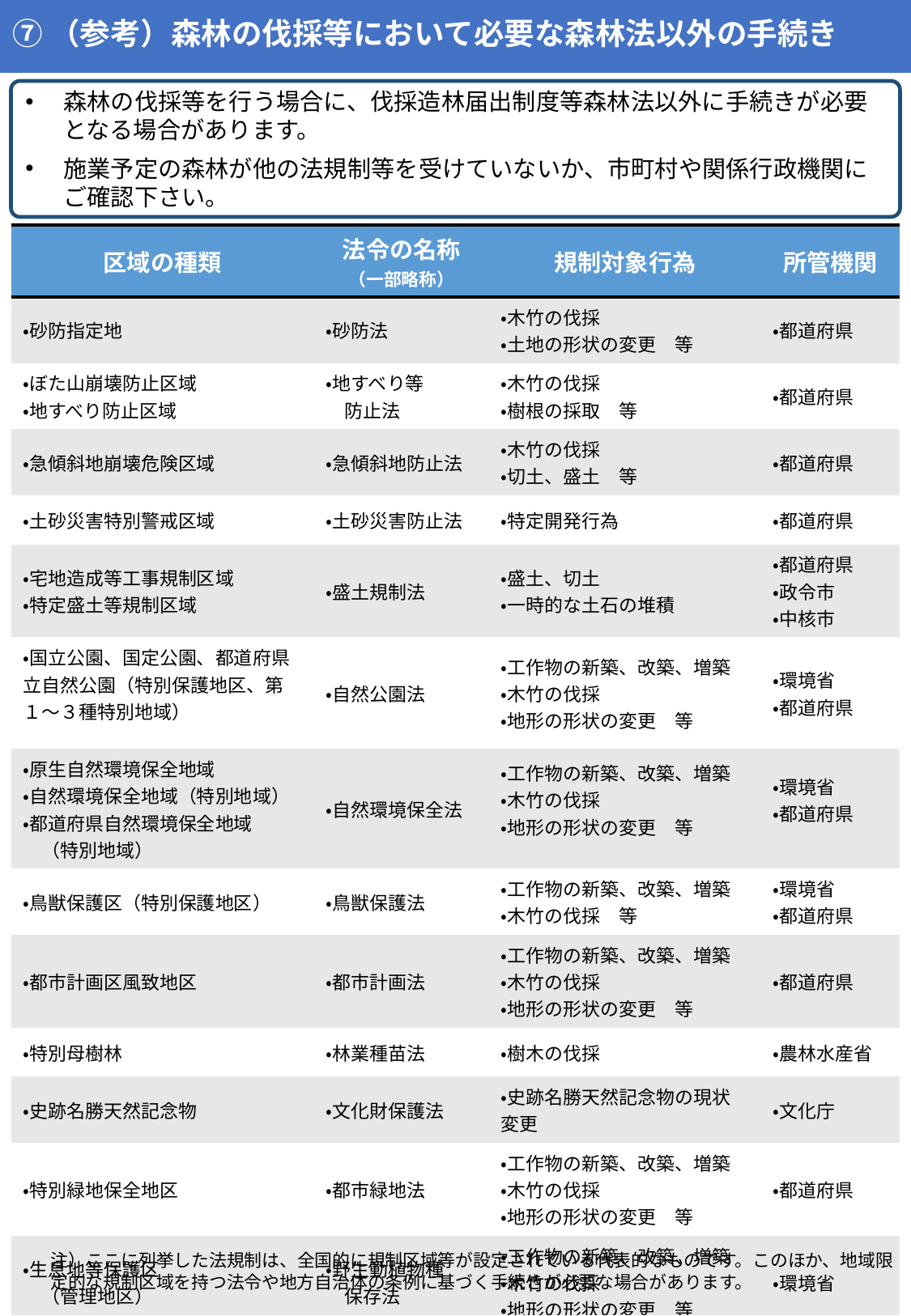

# ⑦（参考）森林の伐採等において必要な森林法以外の手続き
森林の伐採等を行う場合に、伐採造林届出制度等森林法以外に手続きが必要となる場合があります。
施業予定の森林が他の法規制等を受けていないか、市町村や関係行政機関にご確認下さい。
| 区域の種類 | 法令の名称 （一部略称） | 規制対象行為 | 所管機関 |
| --- | --- | --- | --- |
| ・砂防指定地 | ・砂防法 | ・木竹の伐採 ・土地の形状の変更　等 | ・都道府県 |
| ・ぼた山崩壊防止区域 ・地すべり防止区域 | ・地すべり等 　防止法 | ・木竹の伐採 ・樹根の採取　等 | ・都道府県 |
| ・急傾斜地崩壊危険区域 | ・急傾斜地防止法 | ・木竹の伐採 ・切土、盛土　等 | ・都道府県 |
| ・土砂災害特別警戒区域 | ・土砂災害防止法 | ・特定開発行為 | ・都道府県 |
| ・宅地造成等工事規制区域 ・特定盛土等規制区域 | ・盛土規制法 | ・盛土、切土 ・一時的な土石の堆積 | ・都道府県 ・政令市 ・中核市 |
| ・国立公園、国定公園、都道府県立自然公園（特別保護地区、第１～３種特別地域） | ・自然公園法 | ・工作物の新築、改築、増築 ・木竹の伐採 ・地形の形状の変更　等 | ・環境省 ・都道府県 |
| ・原生自然環境保全地域 ・自然環境保全地域（特別地域） ・都道府県自然環境保全地域 　（特別地域） | ・自然環境保全法 | ・工作物の新築、改築、増築 ・木竹の伐採 ・地形の形状の変更　等 | ・環境省 ・都道府県 |
| ・鳥獣保護区（特別保護地区） | ・鳥獣保護法 | ・工作物の新築、改築、増築 ・木竹の伐採　等 | ・環境省 ・都道府県 |
| ・都市計画区風致地区 | ・都市計画法 | ・工作物の新築、改築、増築 ・木竹の伐採 ・地形の形状の変更　等 | ・都道府県 |
| ・特別母樹林 | ・林業種苗法 | ・樹木の伐採 | ・農林水産省 |
| ・史跡名勝天然記念物 | ・文化財保護法 | ・史跡名勝天然記念物の現状変更 | ・文化庁 |
| ・特別緑地保全地区 | ・都市緑地法 | ・工作物の新築、改築、増築 ・木竹の伐採 ・地形の形状の変更　等 | ・都道府県 |
| ・生息地等保護区 　（管理地区） | ・野生動植物種 　保存法 | ・工作物の新築、改築、増築 ・木竹の伐採 ・地形の形状の変更　等 | ・環境省 |
| ・漁業法に基づく制限林 | ・漁業法 | ・木竹、土石の除去 | ・都道府県 |
注）ここに列挙した法規制は、全国的に規制区域等が設定されている代表的なものです。このほか、地域限定的な規制区域を持つ法令や地方自治体の条例に基づく手続きが必要な場合があります。
６